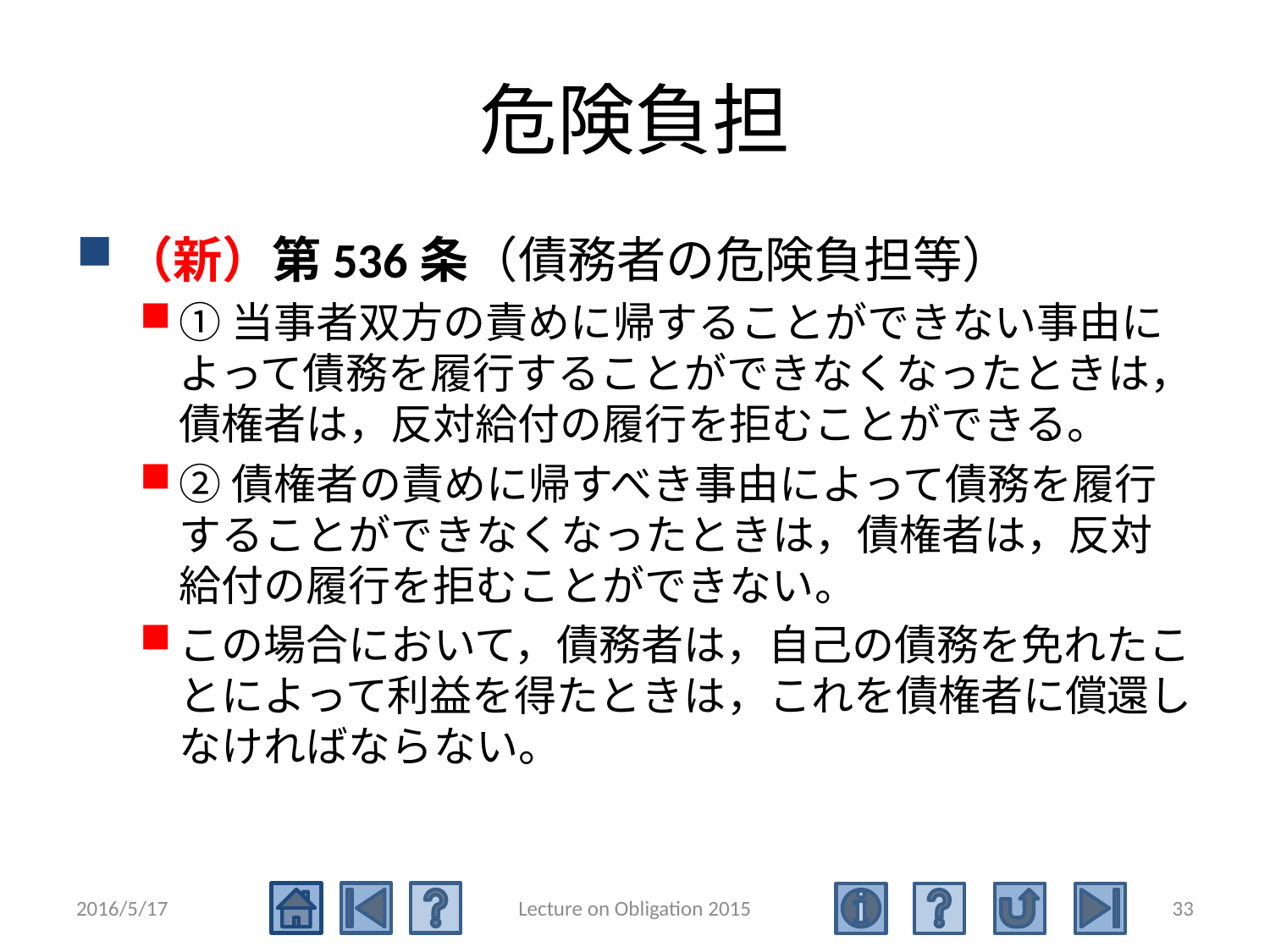

# 危険負担
（新）第536条（債務者の危険負担等）
①当事者双方の責めに帰することができない事由によって債務を履行することができなくなったときは，債権者は，反対給付の履行を拒むことができる。
②債権者の責めに帰すべき事由によって債務を履行することができなくなったときは，債権者は，反対給付の履行を拒むことができない。
この場合において，債務者は，自己の債務を免れたことによって利益を得たときは，これを債権者に償還しなければならない。

2016/5/17
Lecture on Obligation 2015
33